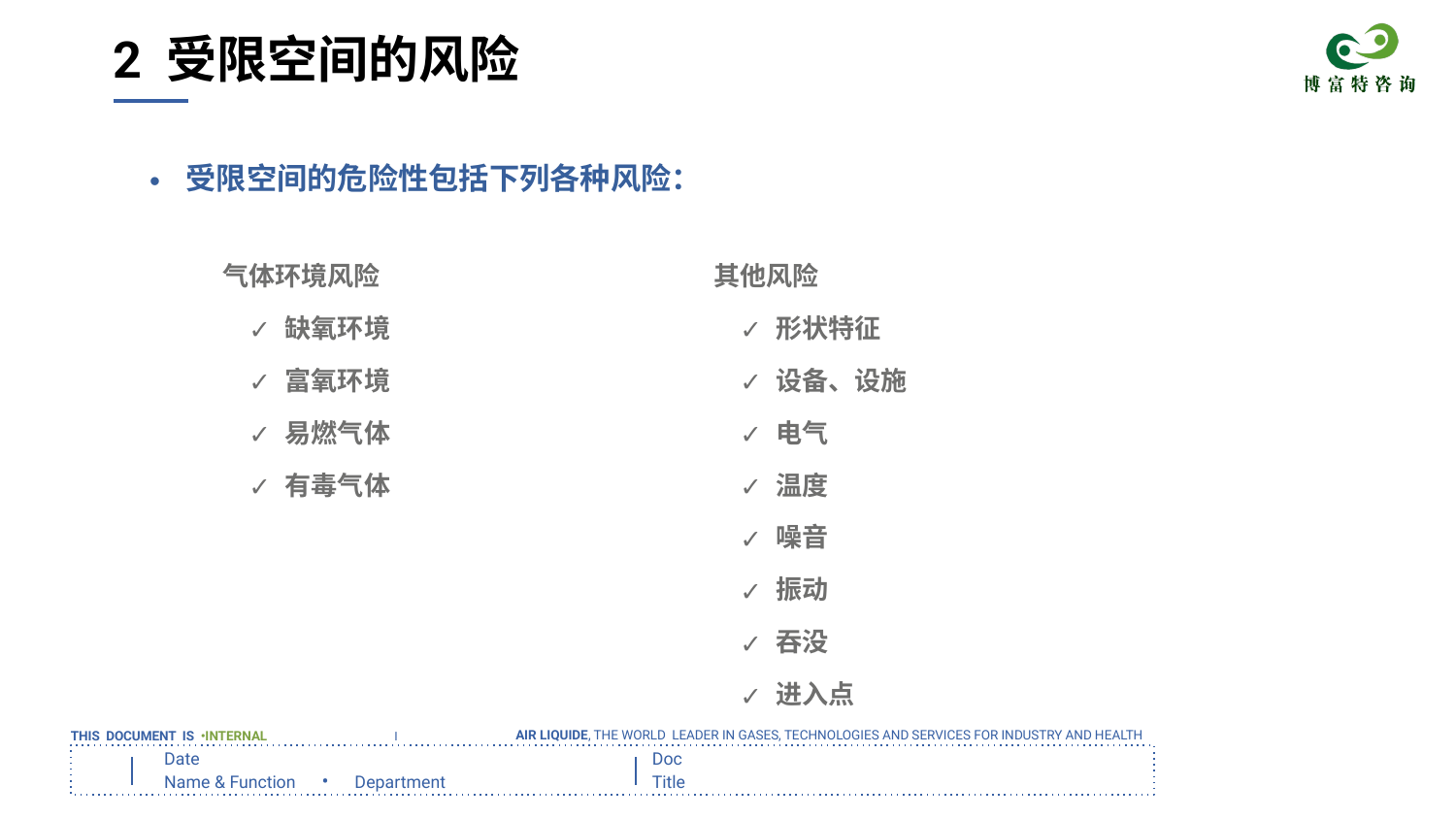

# 2 受限空间的风险
受限空间的危险性包括下列各种风险：

气体环境风险
缺氧环境
富氧环境
易燃气体
有毒气体

其他风险
形状特征
设备、设施
电气
温度
噪音
振动
吞没
进入点

8